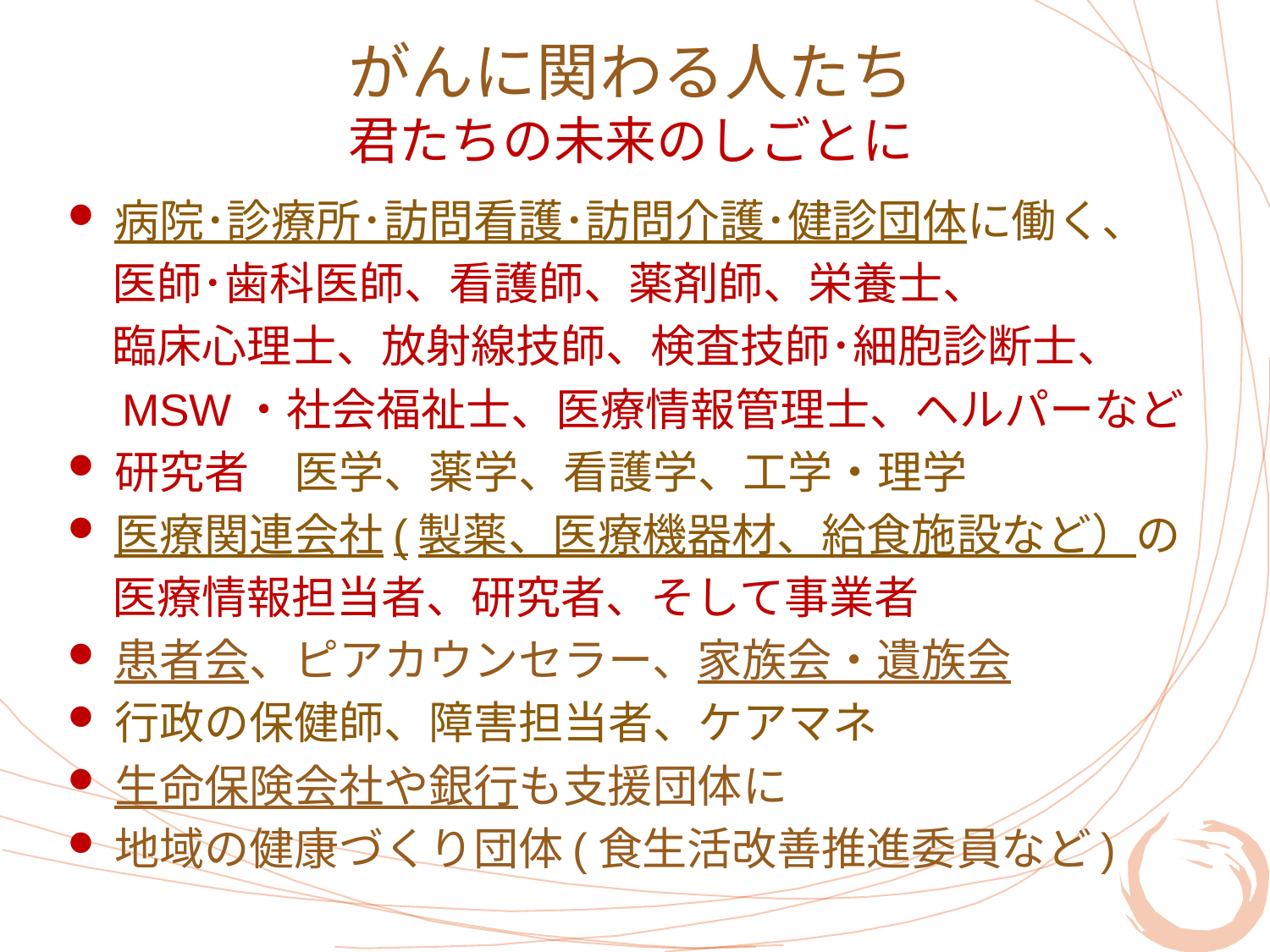

# がんに関わる人たち 君たちの未来のしごとに
病院･診療所･訪問看護･訪問介護･健診団体に働く、
　医師･歯科医師、看護師、薬剤師、栄養士、
　臨床心理士、放射線技師、検査技師･細胞診断士、
　MSW・社会福祉士、医療情報管理士、ヘルパーなど
研究者　医学、薬学、看護学、工学・理学
医療関連会社(製薬、医療機器材、給食施設など）の
　医療情報担当者、研究者、そして事業者
患者会、ピアカウンセラー、家族会・遺族会
行政の保健師、障害担当者、ケアマネ
生命保険会社や銀行も支援団体に
地域の健康づくり団体(食生活改善推進委員など)